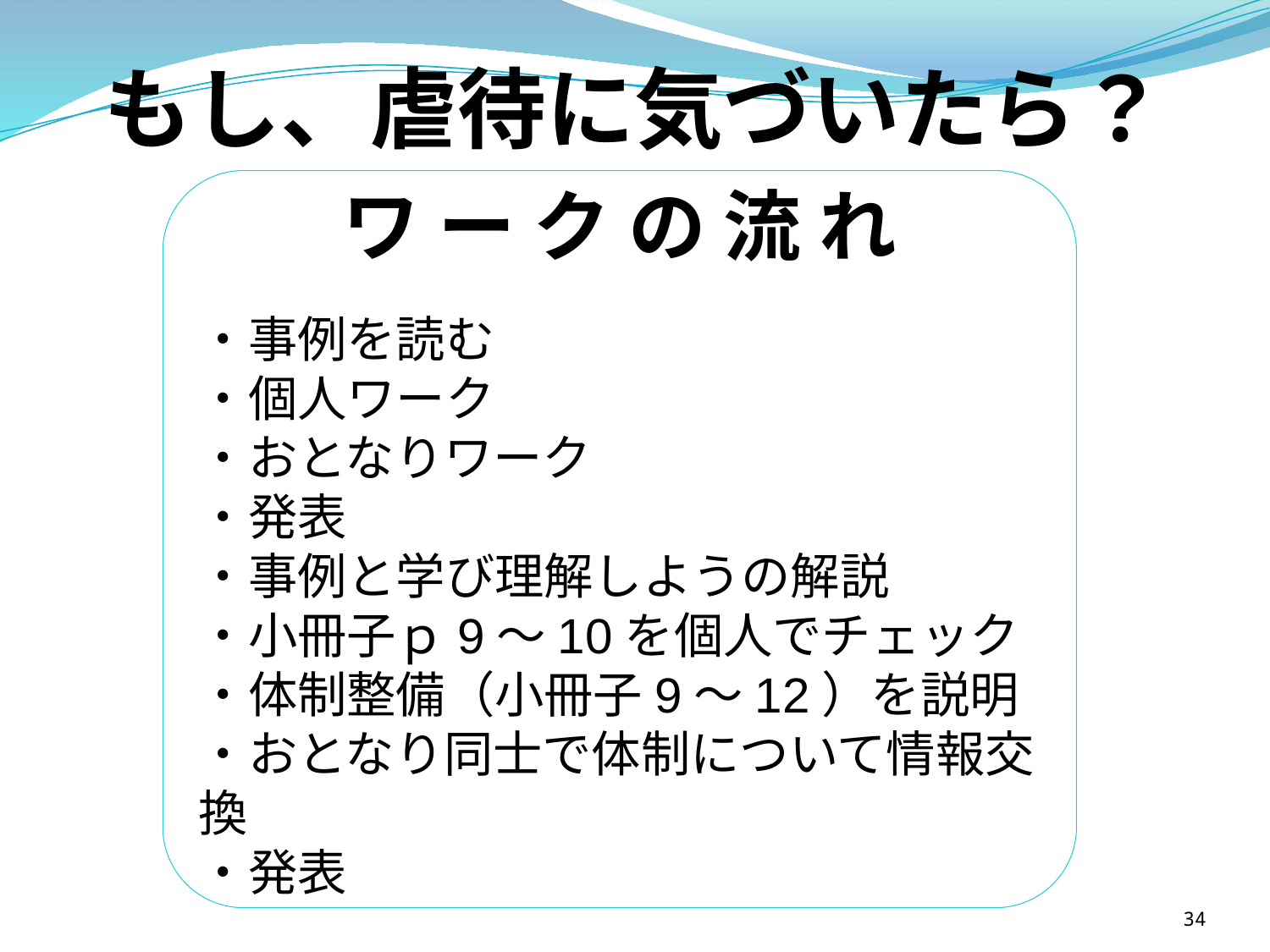

# もし、虐待に気づいたら？
ワ ー ク の 流 れ

・事例を読む
・個人ワーク
・おとなりワーク
・発表
・事例と学び理解しようの解説
・小冊子ｐ9～10を個人でチェック
・体制整備（小冊子9～12）を説明
・おとなり同士で体制について情報交換
・発表
34